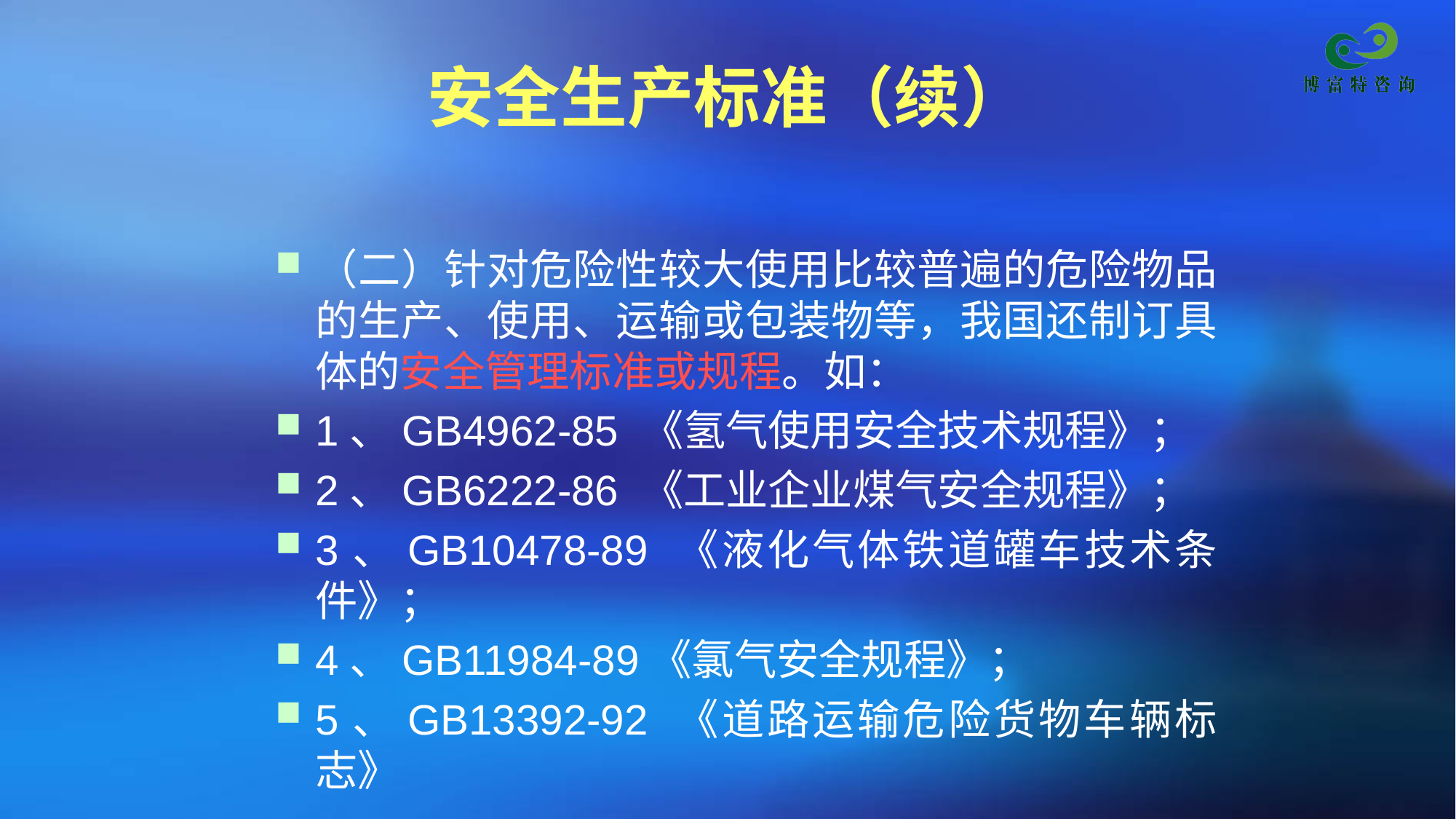

# 安全生产标准（续）
（二）针对危险性较大使用比较普遍的危险物品的生产、使用、运输或包装物等，我国还制订具体的安全管理标准或规程。如：
1、GB4962-85 《氢气使用安全技术规程》；
2、GB6222-86 《工业企业煤气安全规程》；
3、GB10478-89 《液化气体铁道罐车技术条件》；
4、GB11984-89《氯气安全规程》；
5、GB13392-92 《道路运输危险货物车辆标志》